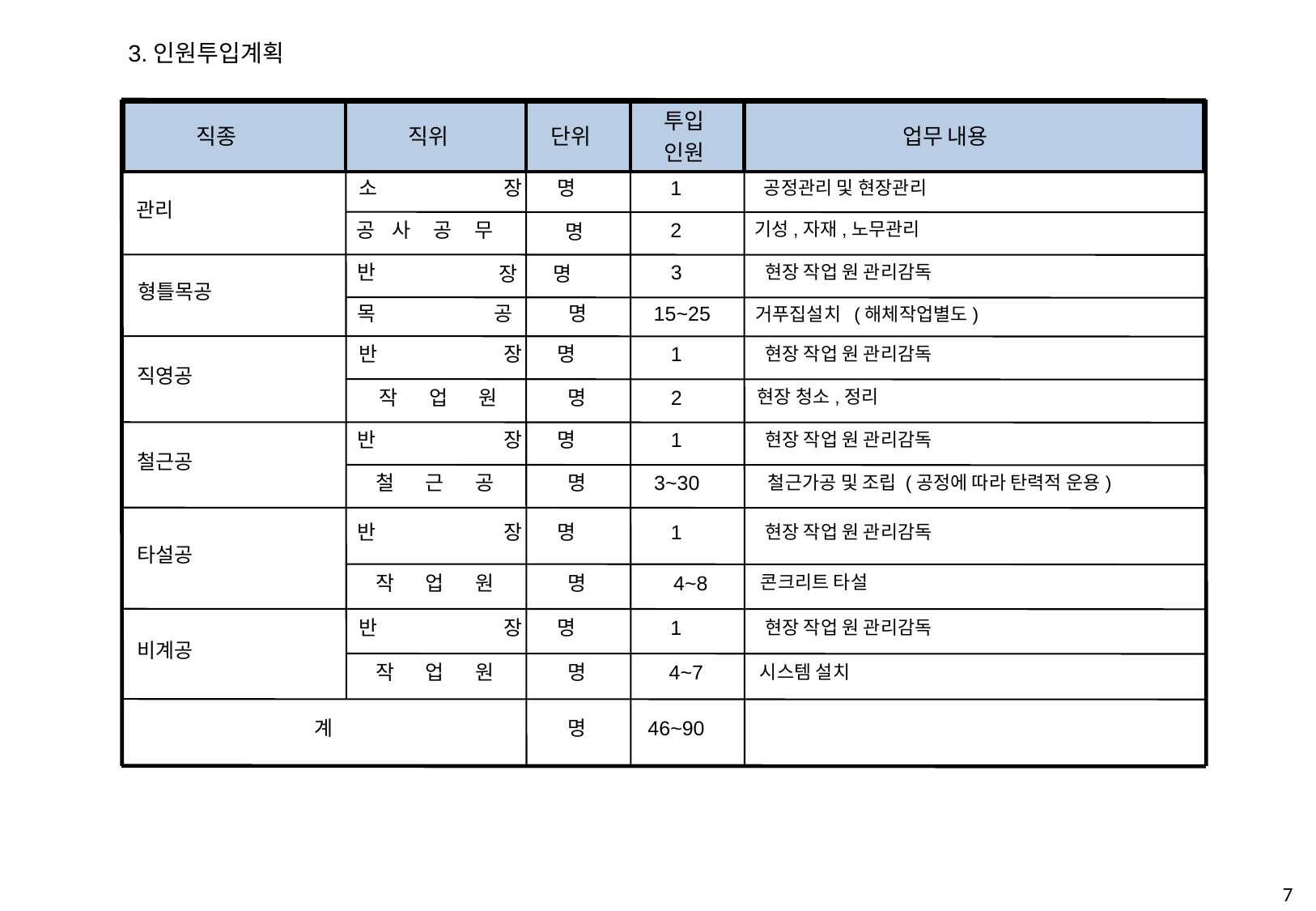

3.인원투입계획

직종

직위

단위
투입
인원

업무 내용
소
장        명
1
공정관리 및 현장관리
        명
관리
2
기성,자재,노무관리
공   사    공    무
반
3
현장 작업 원 관리감독
장        명
형틀목공
목
공
명
15~25       거푸집설치  (해체작업별도)
반
장        명
1
현장 작업 원 관리감독
직영공
작       업       원
명
2
현장 청소,정리
반
장        명
1
현장 작업 원 관리감독
철근공
철       근       공
명
3~30
철근가공 및 조립 (공정에 따라 탄력적 운용)
반
장        명
1
현장 작업 원 관리감독
타설공
작       업       원
명
4~8
콘크리트 타설
반
장        명
1
현장 작업 원 관리감독
비계공
작       업       원
명
4~7
시스템 설치
계
명
46~90